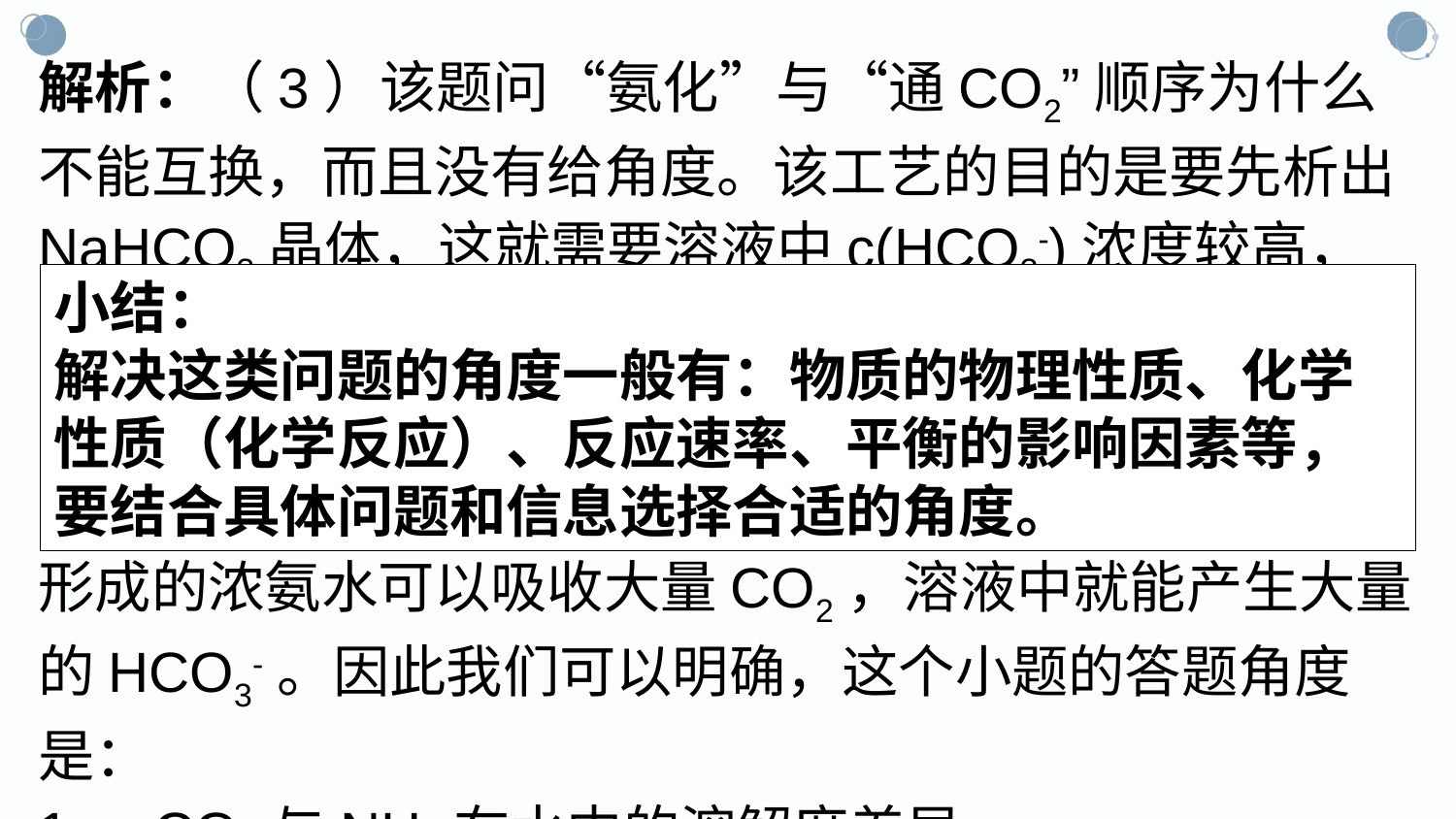

解析：（3）该题问“氨化”与“通CO2”顺序为什么不能互换，而且没有给角度。该工艺的目的是要先析出NaHCO3晶体，这就需要溶液中c(HCO3-)浓度较高，只有当c(Na+)·c(HCO3-)>Ksp(NaHCO3)时才能析出NaHCO3晶体。而CO2在水中的溶解度较小，若先通CO2溶液中c(HCO3-)不会太高；而NH3极易溶于水，形成的浓氨水可以吸收大量CO2，溶液中就能产生大量的HCO3-。因此我们可以明确，这个小题的答题角度是：
1、CO2与NH3在水中的溶解度差异。
2、c(HCO3-)对NaHCO3溶解平衡的影响。
小结：
解决这类问题的角度一般有：物质的物理性质、化学性质（化学反应）、反应速率、平衡的影响因素等，要结合具体问题和信息选择合适的角度。